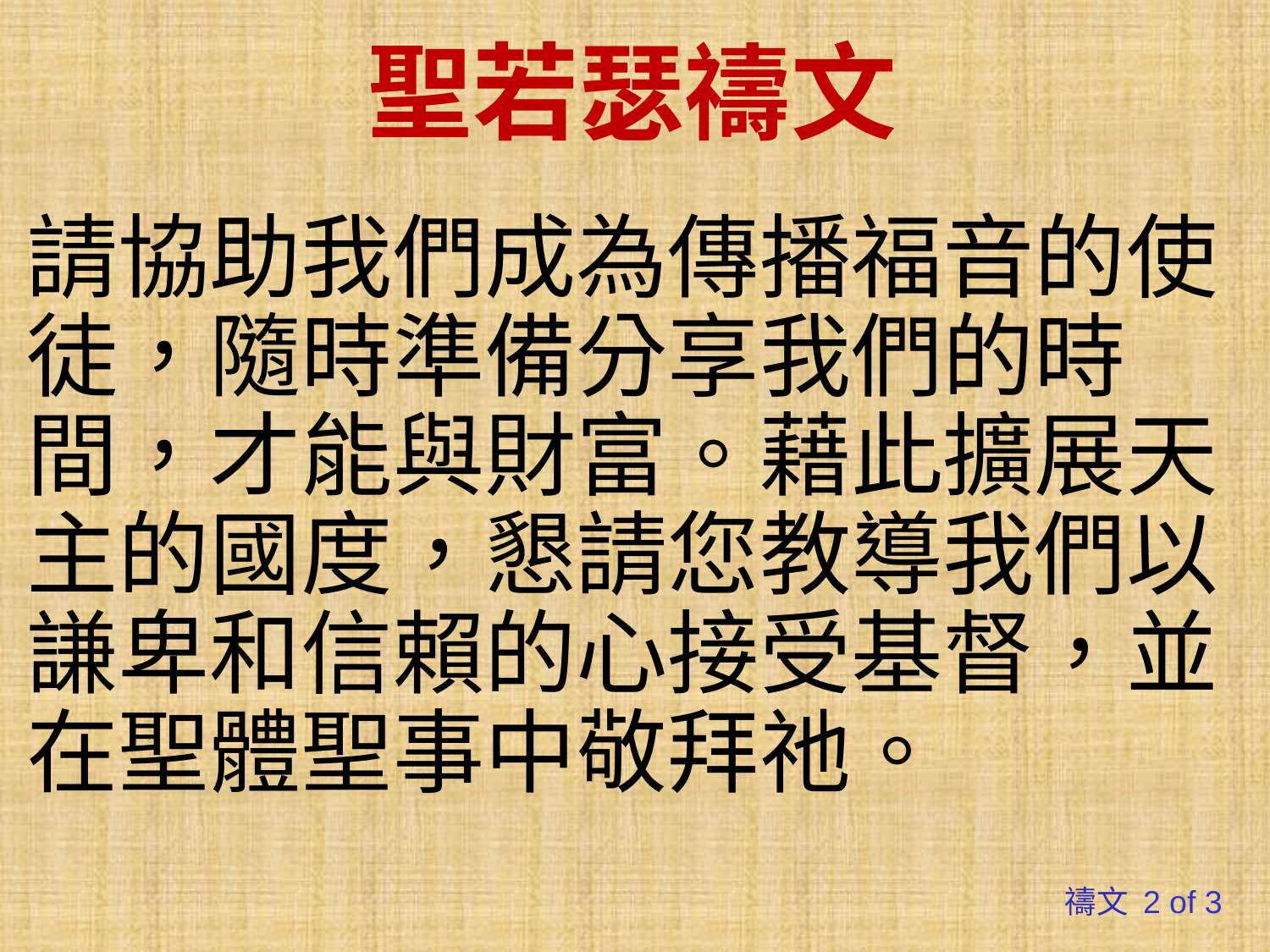

聖若瑟禱文

請協助我們成為傳播福音的使徒，隨時準備分享我們的時間，才能與財富。藉此擴展天主的國度，懇請您教導我們以謙卑和信賴的心接受基督，並在聖體聖事中敬拜祂。
禱文 2 of 3